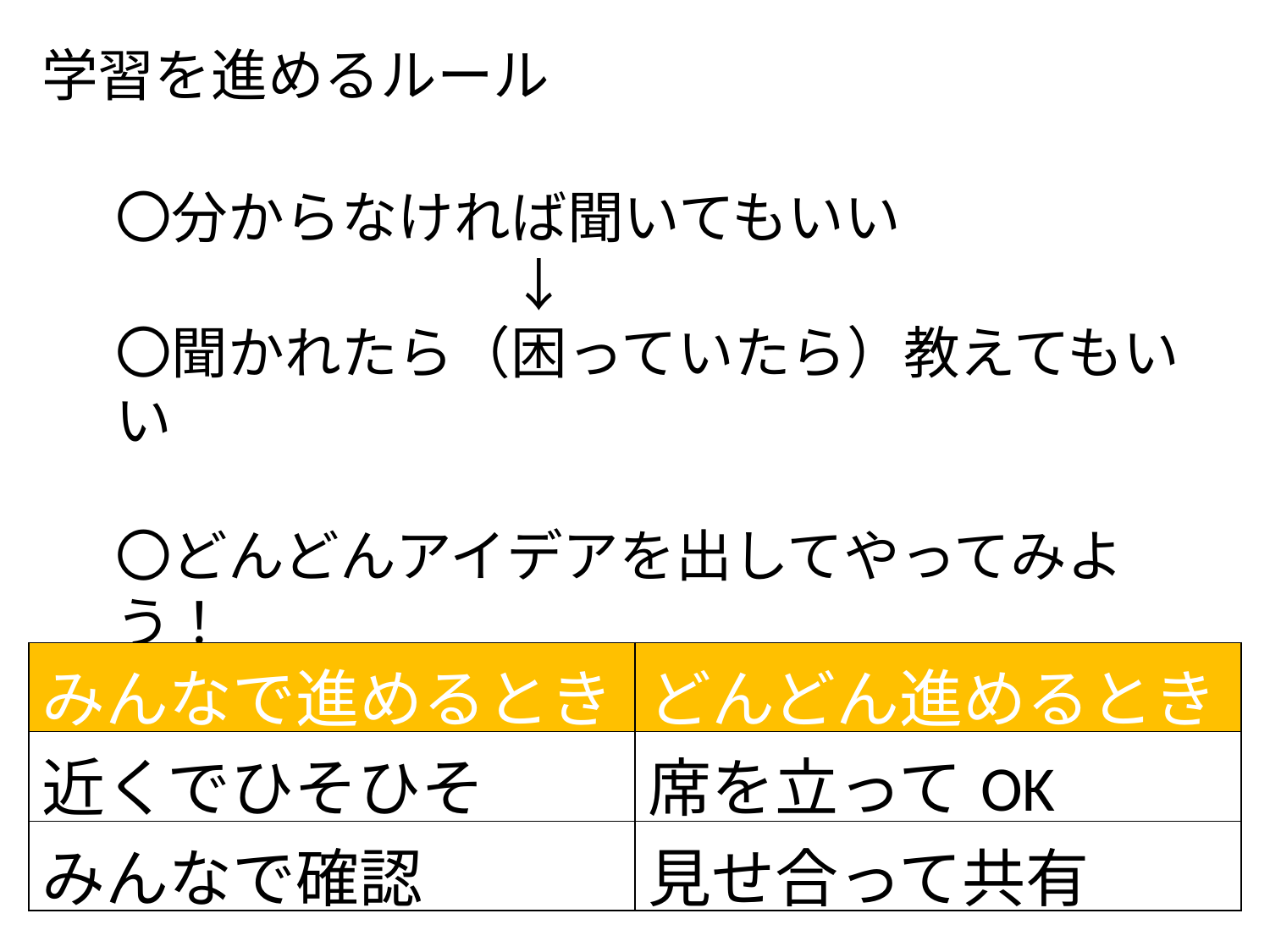

学習を進めるルール
〇分からなければ聞いてもいい
　　　　　　　↓
〇聞かれたら（困っていたら）教えてもいい

〇どんどんアイデアを出してやってみよう！
| みんなで進めるとき | どんどん進めるとき |
| --- | --- |
| 近くでひそひそ | 席を立ってOK |
| みんなで確認 | 見せ合って共有 |